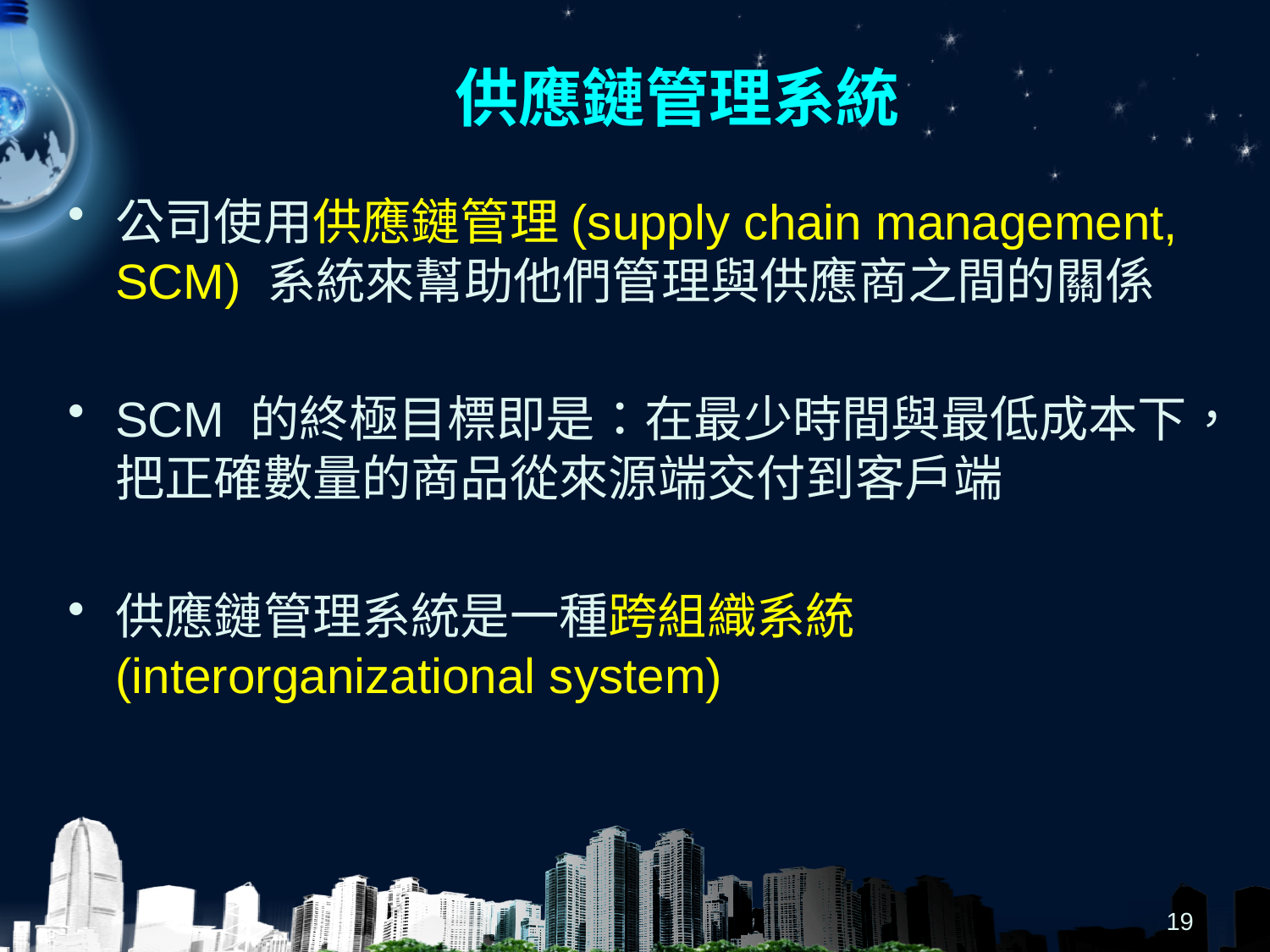

# 供應鏈管理系統
公司使用供應鏈管理(supply chain management, SCM) 系統來幫助他們管理與供應商之間的關係

SCM 的終極目標即是：在最少時間與最低成本下，把正確數量的商品從來源端交付到客戶端

供應鏈管理系統是一種跨組織系統(interorganizational system)
19